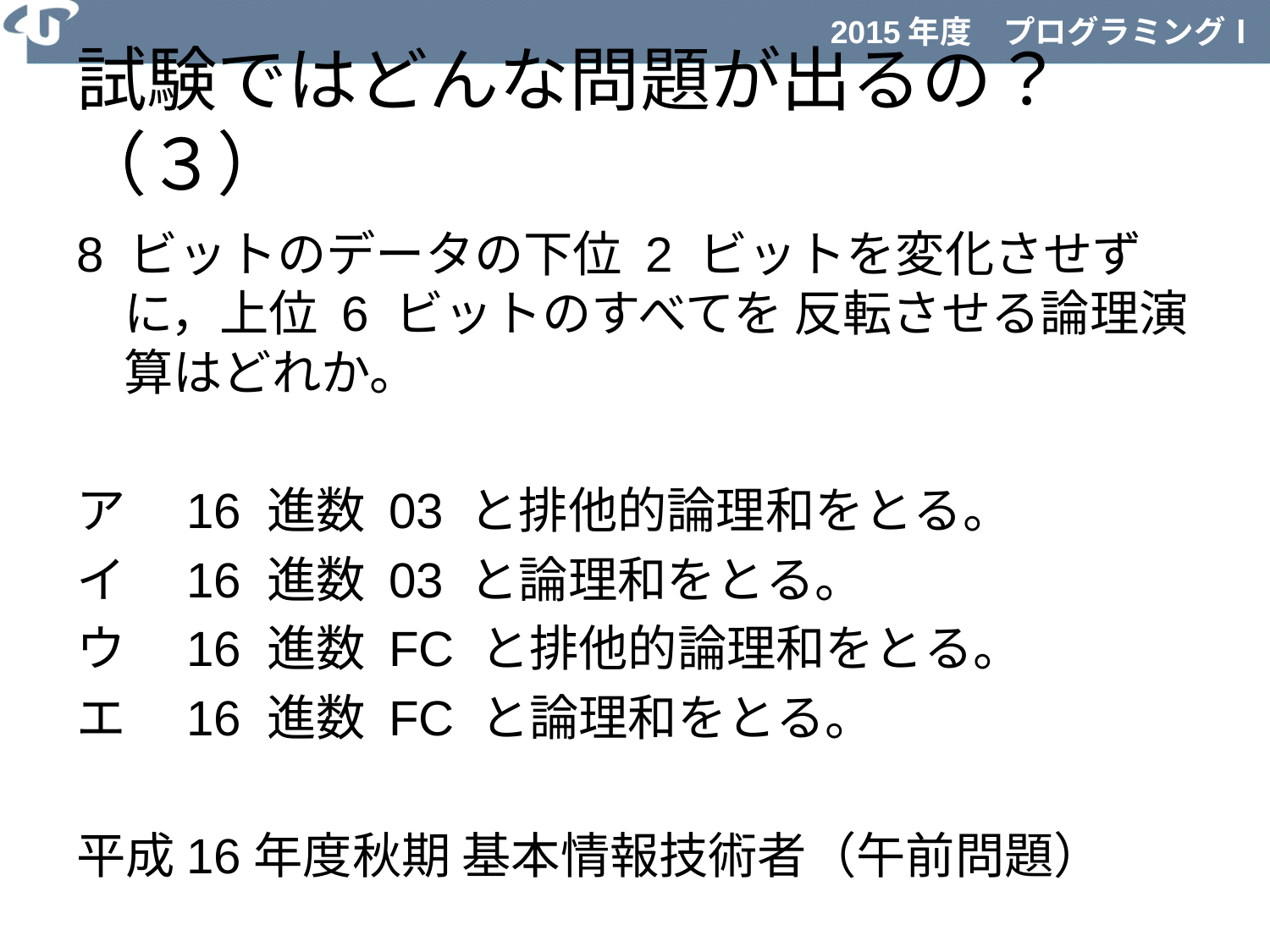

試験ではどんな問題が出るの？（３）
8 ビットのデータの下位 2 ビットを変化させずに，上位 6 ビットのすべてを 反転させる論理演算はどれか。

ア　16 進数 03 と排他的論理和をとる。
イ　16 進数 03 と論理和をとる。
ウ　16 進数 FC と排他的論理和をとる。
エ　16 進数 FC と論理和をとる。

平成16年度秋期 基本情報技術者（午前問題）